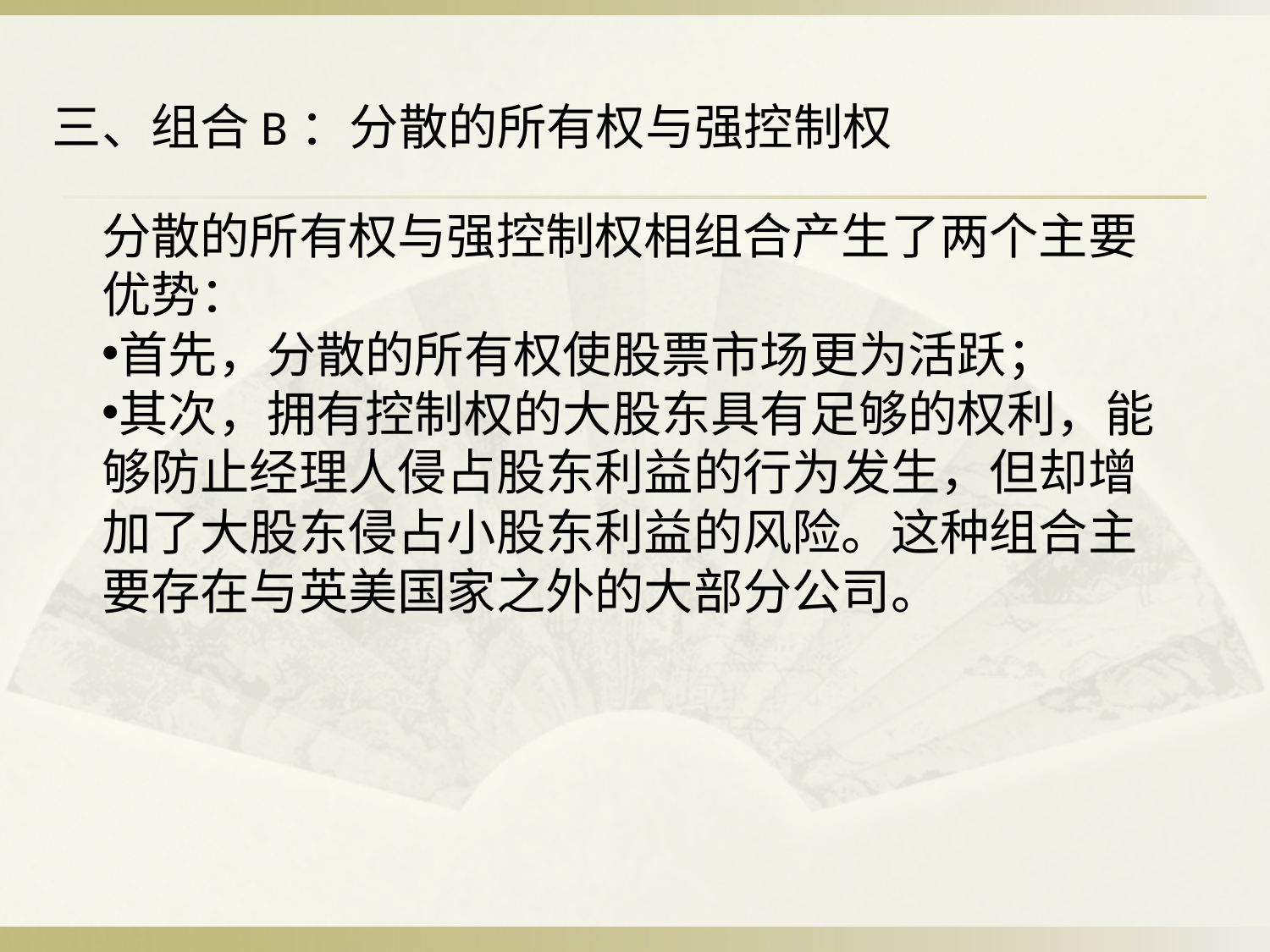

三、组合B：分散的所有权与强控制权
分散的所有权与强控制权相组合产生了两个主要优势：
首先，分散的所有权使股票市场更为活跃；
其次，拥有控制权的大股东具有足够的权利，能够防止经理人侵占股东利益的行为发生，但却增加了大股东侵占小股东利益的风险。这种组合主要存在与英美国家之外的大部分公司。